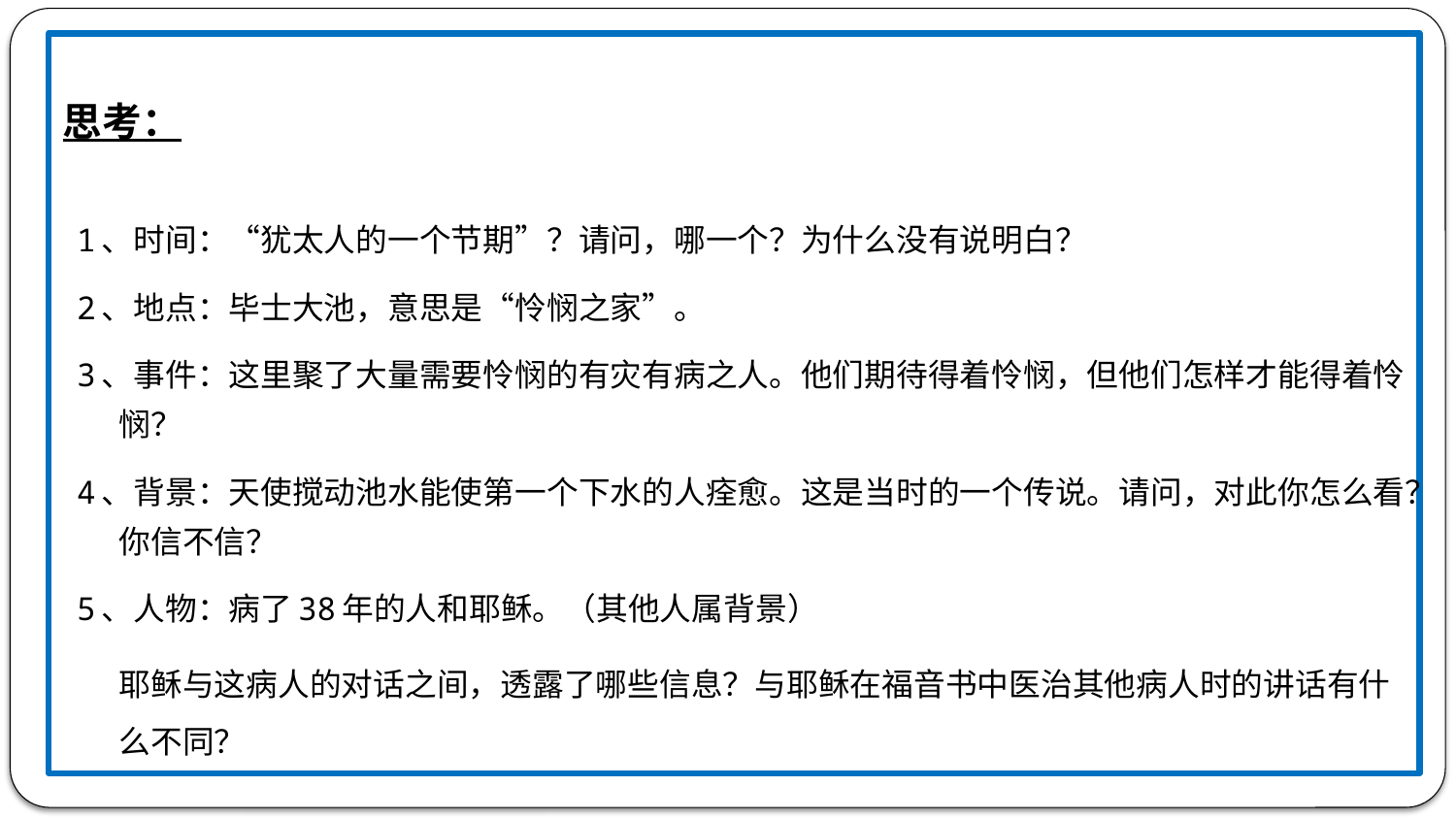

思考：

1、时间：“犹太人的一个节期”？请问，哪一个？为什么没有说明白？
2、地点：毕士大池，意思是“怜悯之家”。
3、事件：这里聚了大量需要怜悯的有灾有病之人。他们期待得着怜悯，但他们怎样才能得着怜悯？
4、背景：天使搅动池水能使第一个下水的人痊愈。这是当时的一个传说。请问，对此你怎么看？你信不信？
5、人物：病了38年的人和耶稣。（其他人属背景）
耶稣与这病人的对话之间，透露了哪些信息？与耶稣在福音书中医治其他病人时的讲话有什么不同？